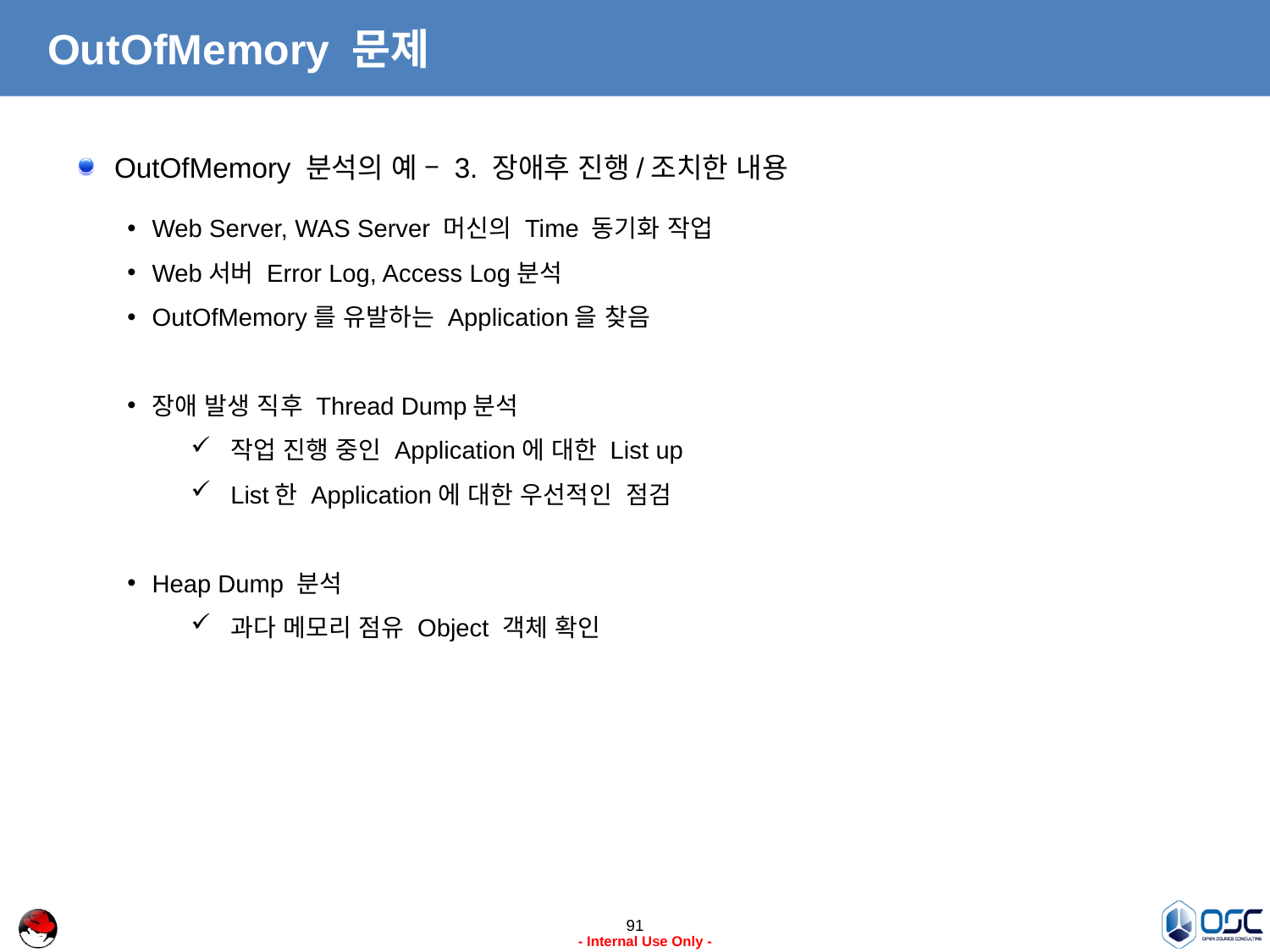

# OutOfMemory 문제
OutOfMemory 분석의 예 – 3. 장애후 진행/조치한 내용
Web Server, WAS Server 머신의 Time 동기화 작업
Web서버 Error Log, Access Log분석
OutOfMemory를 유발하는 Application을 찾음

장애 발생 직후 Thread Dump분석
작업 진행 중인 Application에 대한 List up
List한 Application에 대한 우선적인  점검

Heap Dump 분석
과다 메모리 점유 Object 객체 확인